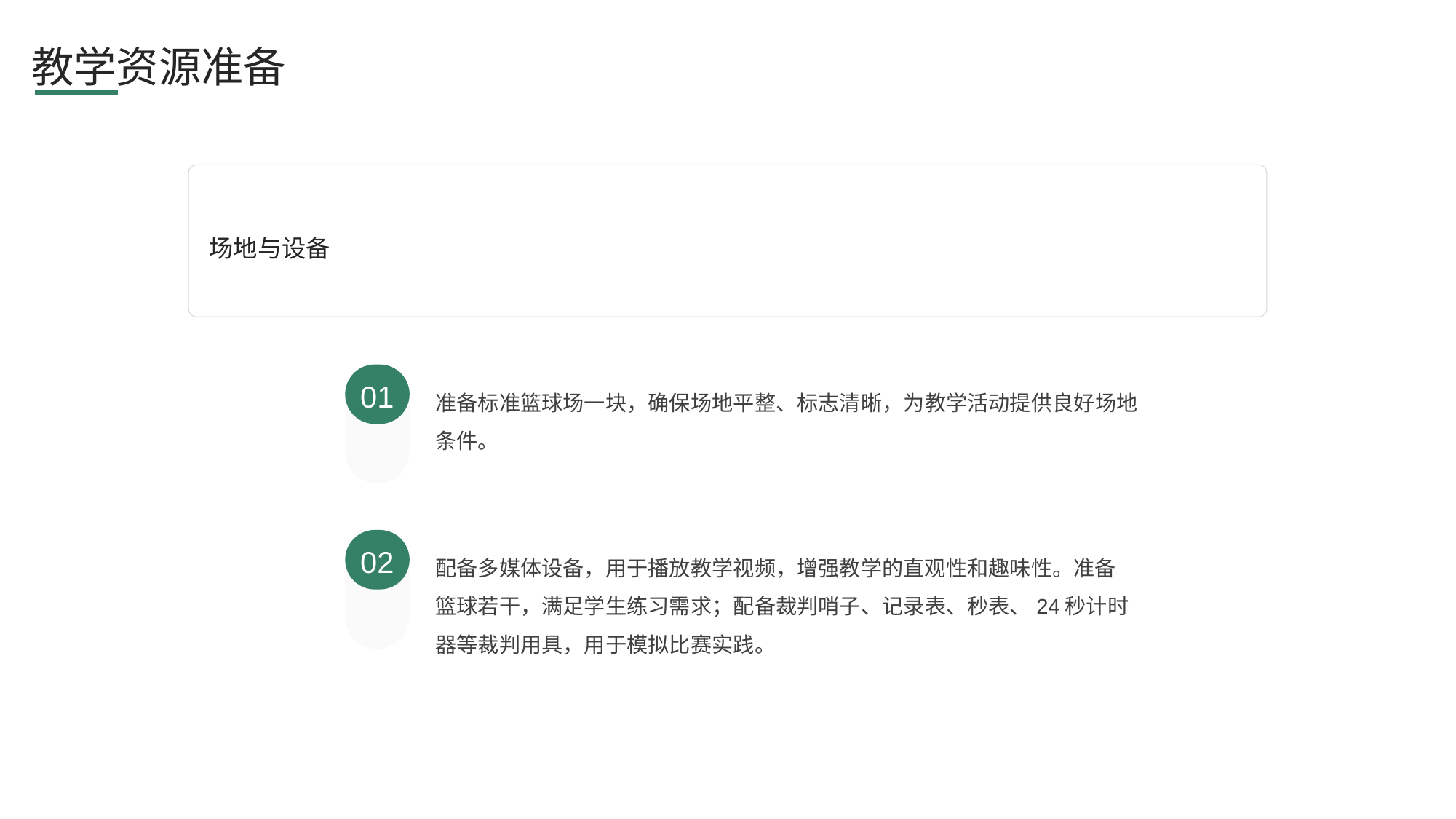

教学资源准备

场地与设备
准备标准篮球场一块，确保场地平整、标志清晰，为教学活动提供良好场地条件。

01
配备多媒体设备，用于播放教学视频，增强教学的直观性和趣味性。准备篮球若干，满足学生练习需求；配备裁判哨子、记录表、秒表、24秒计时器等裁判用具，用于模拟比赛实践。

02